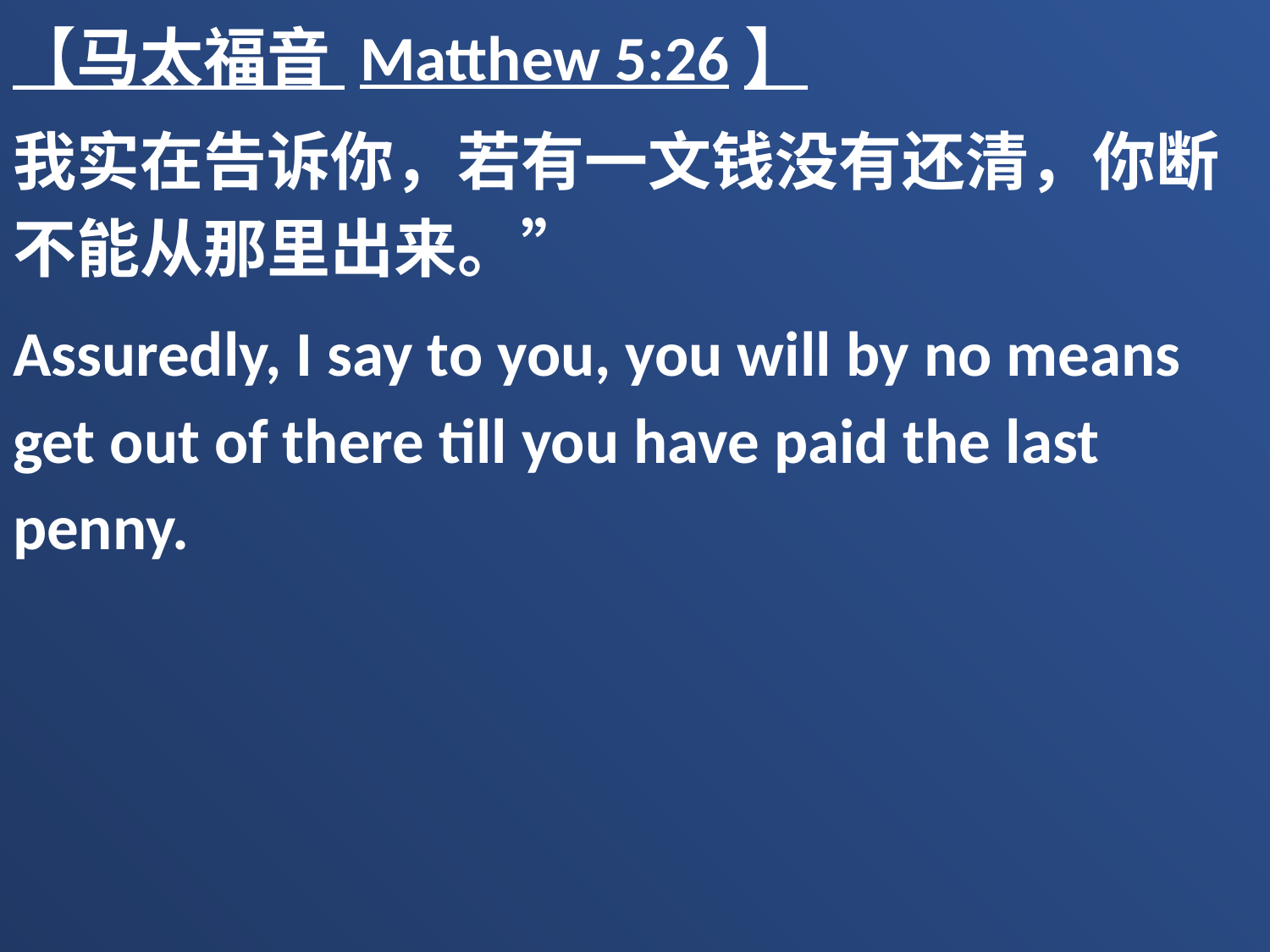

【马太福音 Matthew 5:26】
我实在告诉你，若有一文钱没有还清，你断不能从那里出来。”
Assuredly, I say to you, you will by no means get out of there till you have paid the last penny.